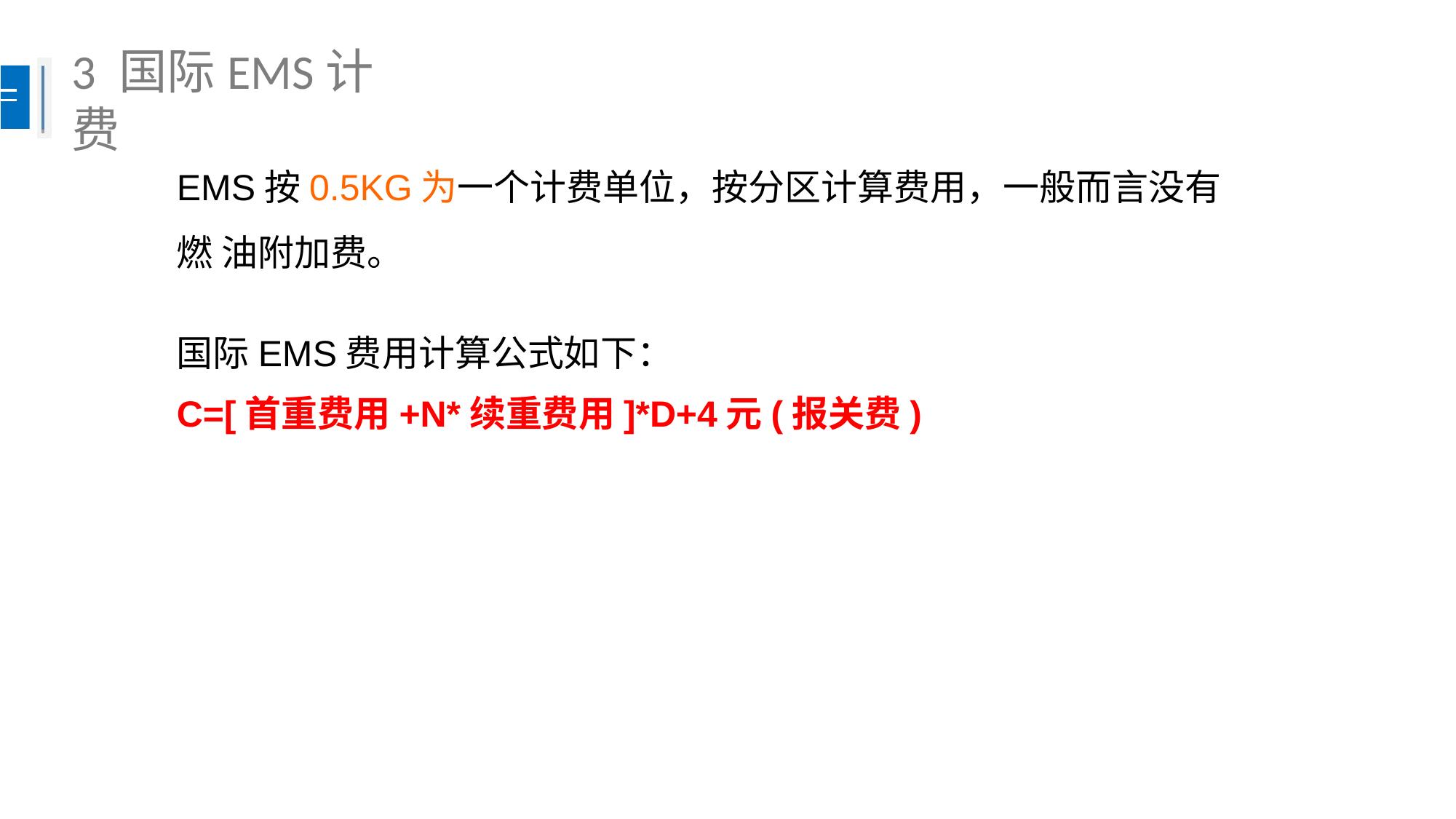

# 3 国际EMS计费

EMS按0.5KG为一个计费单位，按分区计算费用，一般而言没有燃 油附加费。

国际EMS费用计算公式如下：
C=[首重费用+N*续重费用]*D+4元(报关费)